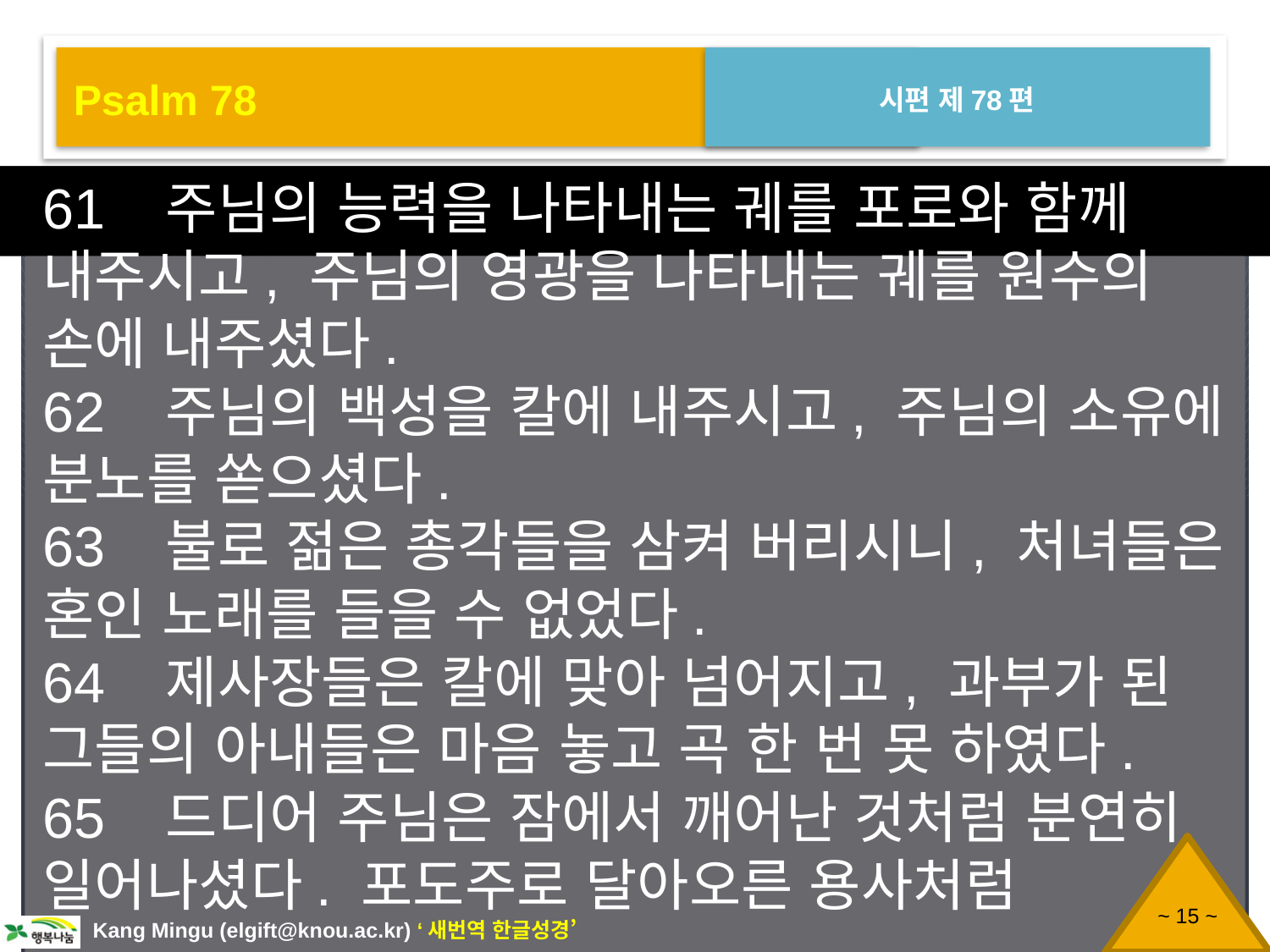

Psalm 78
시편 제78편
61   주님의 능력을 나타내는 궤를 포로와 함께 내주시고, 주님의 영광을 나타내는 궤를 원수의 손에 내주셨다.
62   주님의 백성을 칼에 내주시고, 주님의 소유에 분노를 쏟으셨다.
63   불로 젊은 총각들을 삼켜 버리시니, 처녀들은 혼인 노래를 들을 수 없었다.
64   제사장들은 칼에 맞아 넘어지고, 과부가 된 그들의 아내들은 마음 놓고 곡 한 번 못 하였다.
65   드디어 주님은 잠에서 깨어난 것처럼 분연히 일어나셨다. 포도주로 달아오른 용사처럼